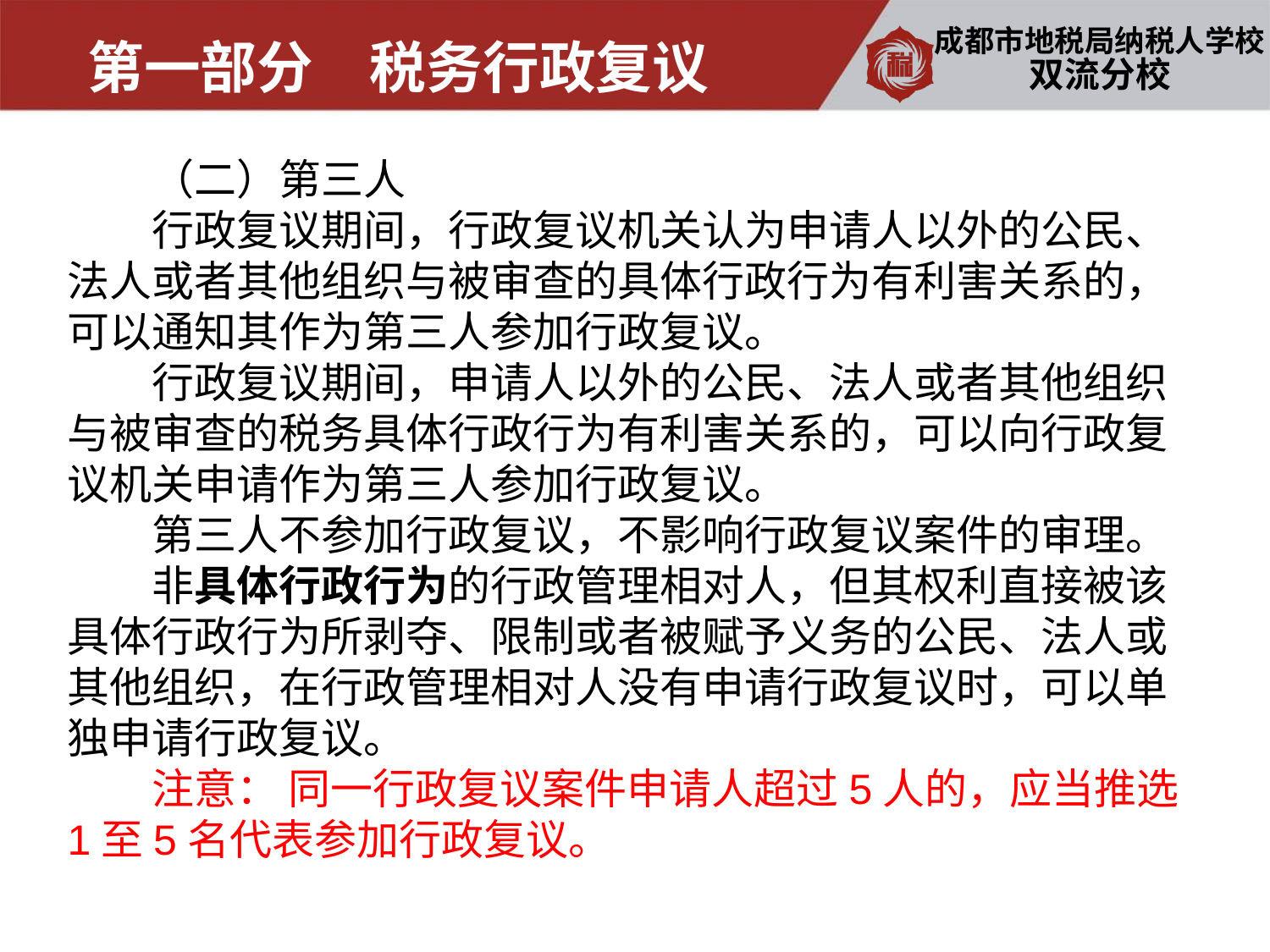

第一部分　税务行政复议
双流分校
　　（二）第三人
　　行政复议期间，行政复议机关认为申请人以外的公民、法人或者其他组织与被审查的具体行政行为有利害关系的，可以通知其作为第三人参加行政复议。
　　行政复议期间，申请人以外的公民、法人或者其他组织与被审查的税务具体行政行为有利害关系的，可以向行政复议机关申请作为第三人参加行政复议。
　　第三人不参加行政复议，不影响行政复议案件的审理。
　　非具体行政行为的行政管理相对人，但其权利直接被该具体行政行为所剥夺、限制或者被赋予义务的公民、法人或其他组织，在行政管理相对人没有申请行政复议时，可以单独申请行政复议。
　　注意： 同一行政复议案件申请人超过5人的，应当推选1至5名代表参加行政复议。